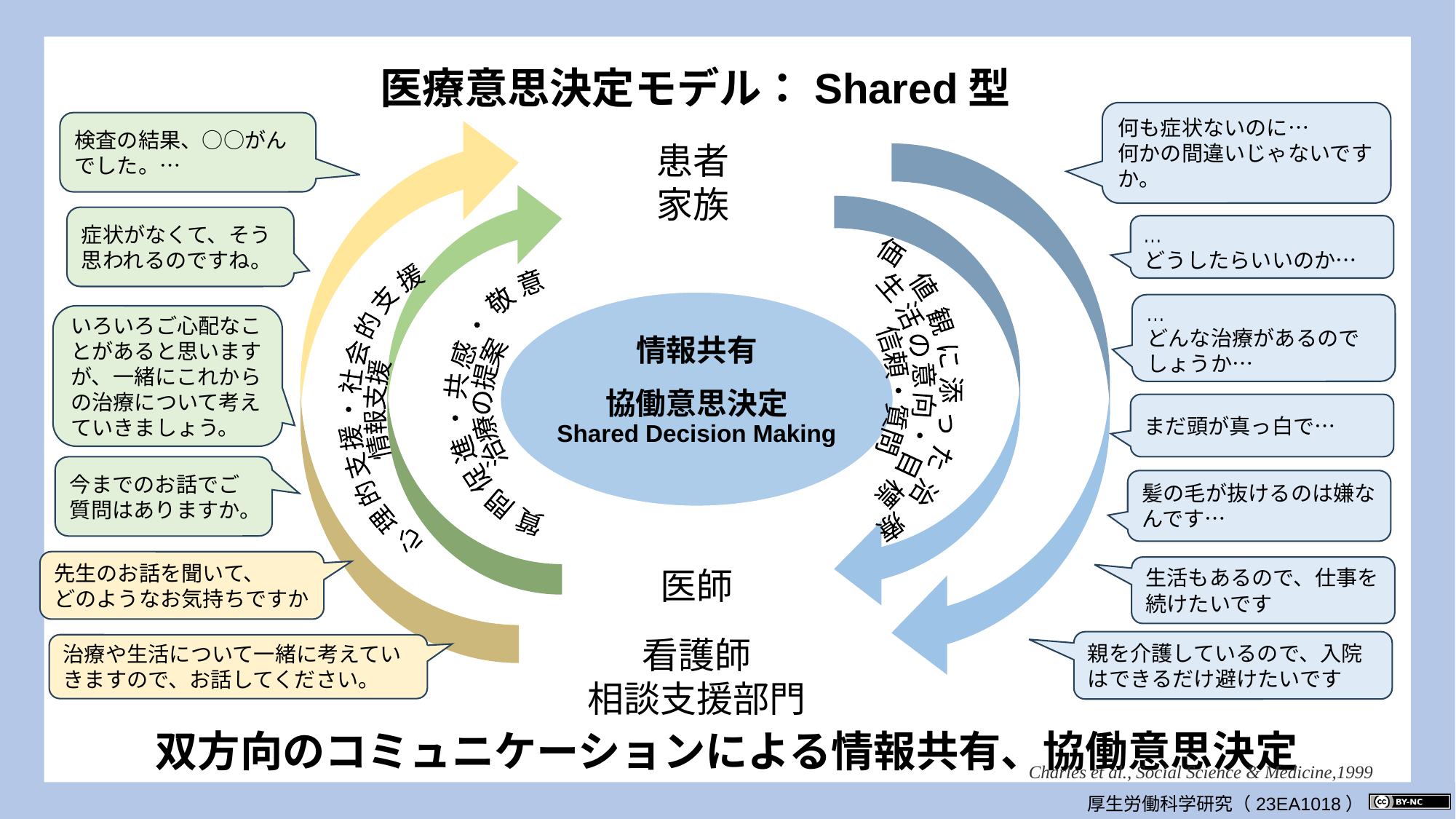

医療意思決定モデル：Shared型

何も症状ないのに…
何かの間違いじゃないですか。
検査の結果、○○がんでした。…

患者
家族

症状がなくて、そう思われるのですね。
…
どうしたらいいのか…
情報共有

協働意思決定
Shared Decision Making
…
どんな治療があるのでしょうか…
いろいろご心配なことがあると思いますが、一緒にこれからの治療について考えていきましょう。
質問促進・共感・敬意
治療の提案
価値観に添った治療
生活の意向・目標
信頼・質問
心理的支援・社会的支援
情報支援
まだ頭が真っ白で…
今までのお話でご質問はありますか。
髪の毛が抜けるのは嫌なんです…

先生のお話を聞いて、
どのようなお気持ちですか
生活もあるので、仕事を続けたいです
医師
看護師
相談支援部門
親を介護しているので、入院はできるだけ避けたいです
治療や生活について一緒に考えていきますので、お話してください。
双方向のコミュニケーションによる情報共有、協働意思決定
Charles et al., Social Science & Medicine,1999